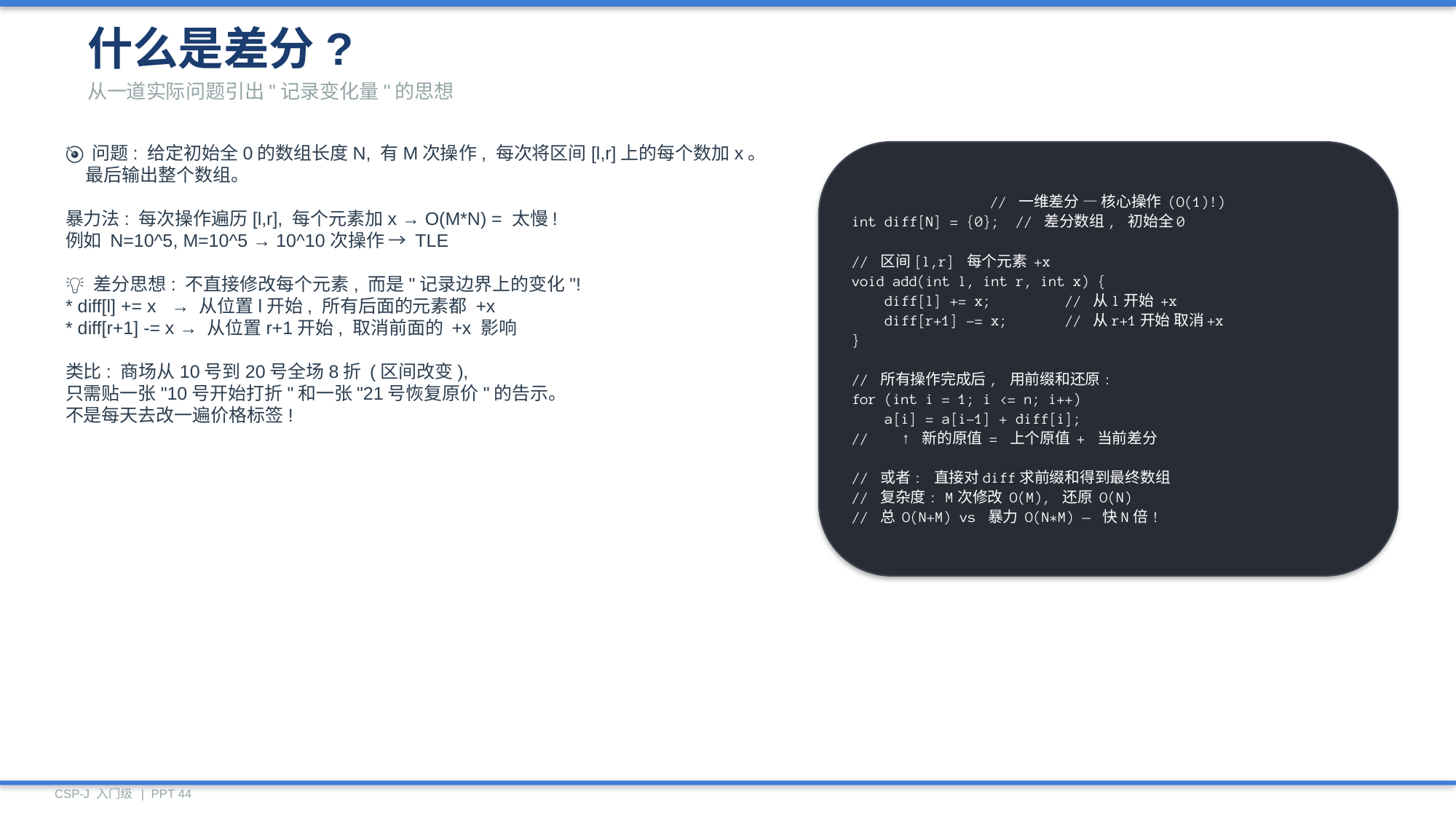

什么是差分?
从一道实际问题引出"记录变化量"的思想
🎯 问题: 给定初始全0的数组长度N, 有M次操作, 每次将区间[l,r]上的每个数加x。
     最后输出整个数组。
暴力法: 每次操作遍历[l,r], 每个元素加x → O(M*N) = 太慢!
例如 N=10^5, M=10^5 → 10^10次操作 → TLE
💡 差分思想: 不直接修改每个元素, 而是"记录边界上的变化"!
* diff[l] += x   → 从位置l开始, 所有后面的元素都 +x
* diff[r+1] -= x → 从位置r+1开始, 取消前面的 +x 影响
类比: 商场从10号到20号全场8折 (区间改变),
只需贴一张"10号开始打折"和一张"21号恢复原价"的告示。
不是每天去改一遍价格标签!
// 一维差分 — 核心操作 (O(1)!)
int diff[N] = {0};  // 差分数组, 初始全0

// 区间[l,r] 每个元素 +x
void add(int l, int r, int x) {
    diff[l] += x;         // 从l开始 +x
    diff[r+1] -= x;       // 从r+1开始 取消+x
}

// 所有操作完成后, 用前缀和还原:
for (int i = 1; i <= n; i++)
    a[i] = a[i-1] + diff[i];
//    ↑ 新的原值 = 上个原值 + 当前差分

// 或者: 直接对diff求前缀和得到最终数组
// 复杂度: M次修改 O(M), 还原 O(N)
// 总 O(N+M) vs 暴力 O(N*M) — 快N倍!

CSP-J 入门级  |  PPT 44